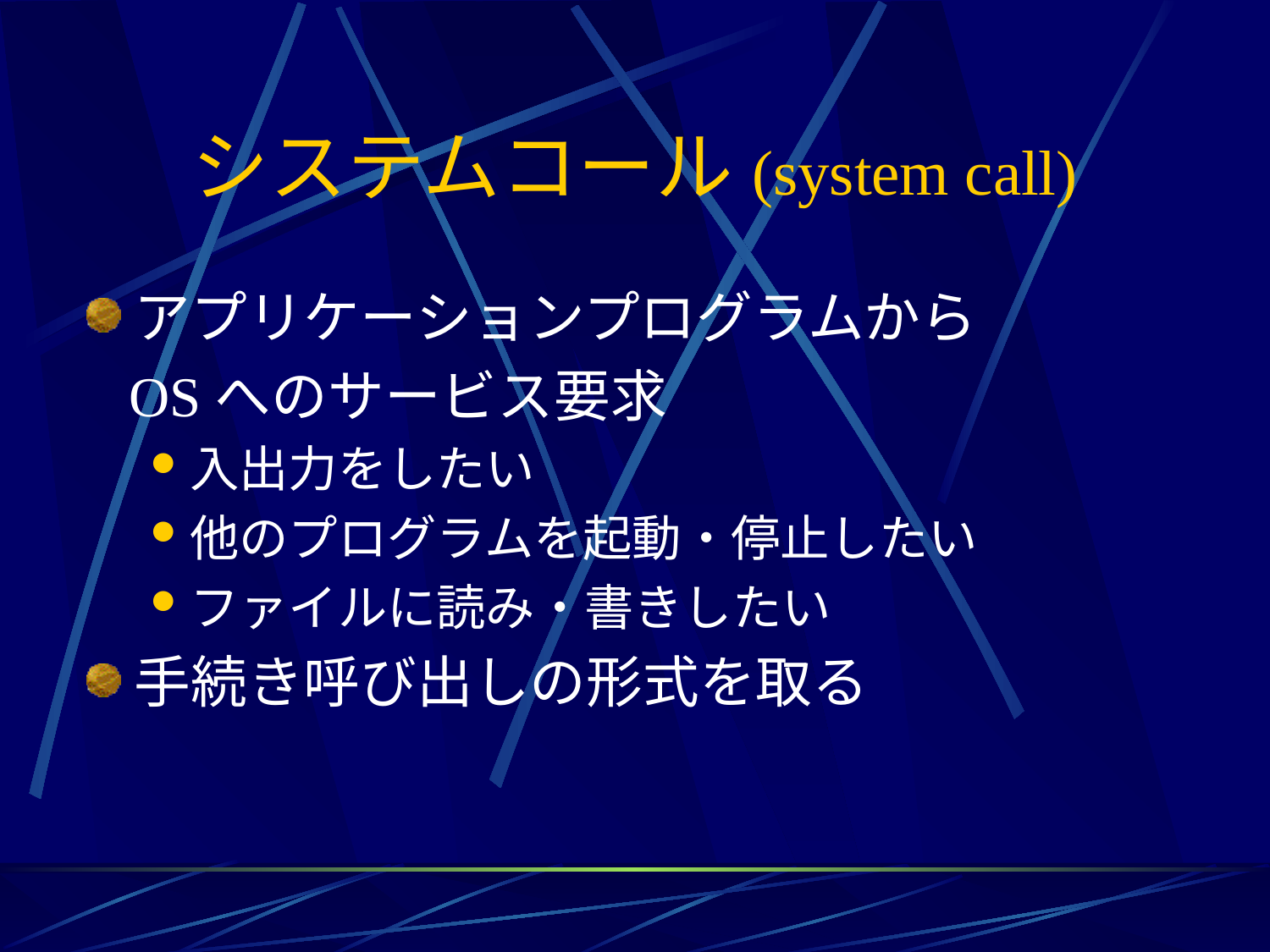

# システムコール(system call)
アプリケーションプログラムから
   OSへのサービス要求
入出力をしたい
他のプログラムを起動・停止したい
ファイルに読み・書きしたい
手続き呼び出しの形式を取る